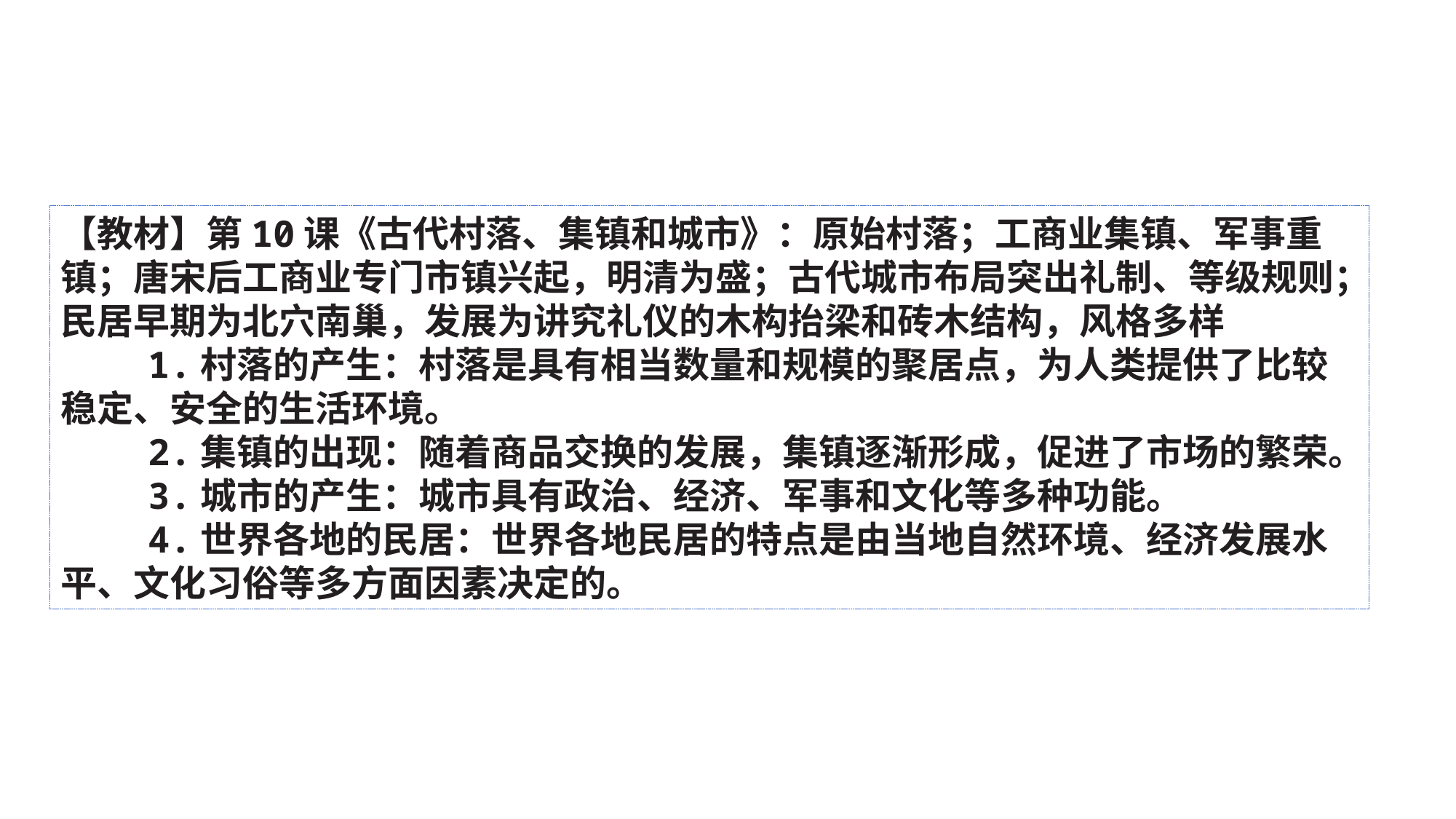

【教材】第10课《古代村落、集镇和城市》：原始村落；工商业集镇、军事重镇；唐宋后工商业专门市镇兴起，明清为盛；古代城市布局突出礼制、等级规则；民居早期为北穴南巢，发展为讲究礼仪的木构抬梁和砖木结构，风格多样
    1.村落的产生：村落是具有相当数量和规模的聚居点，为人类提供了比较稳定、安全的生活环境。
    2.集镇的出现：随着商品交换的发展，集镇逐渐形成，促进了市场的繁荣。
    3.城市的产生：城市具有政治、经济、军事和文化等多种功能。
    4.世界各地的民居：世界各地民居的特点是由当地自然环境、经济发展水平、文化习俗等多方面因素决定的。